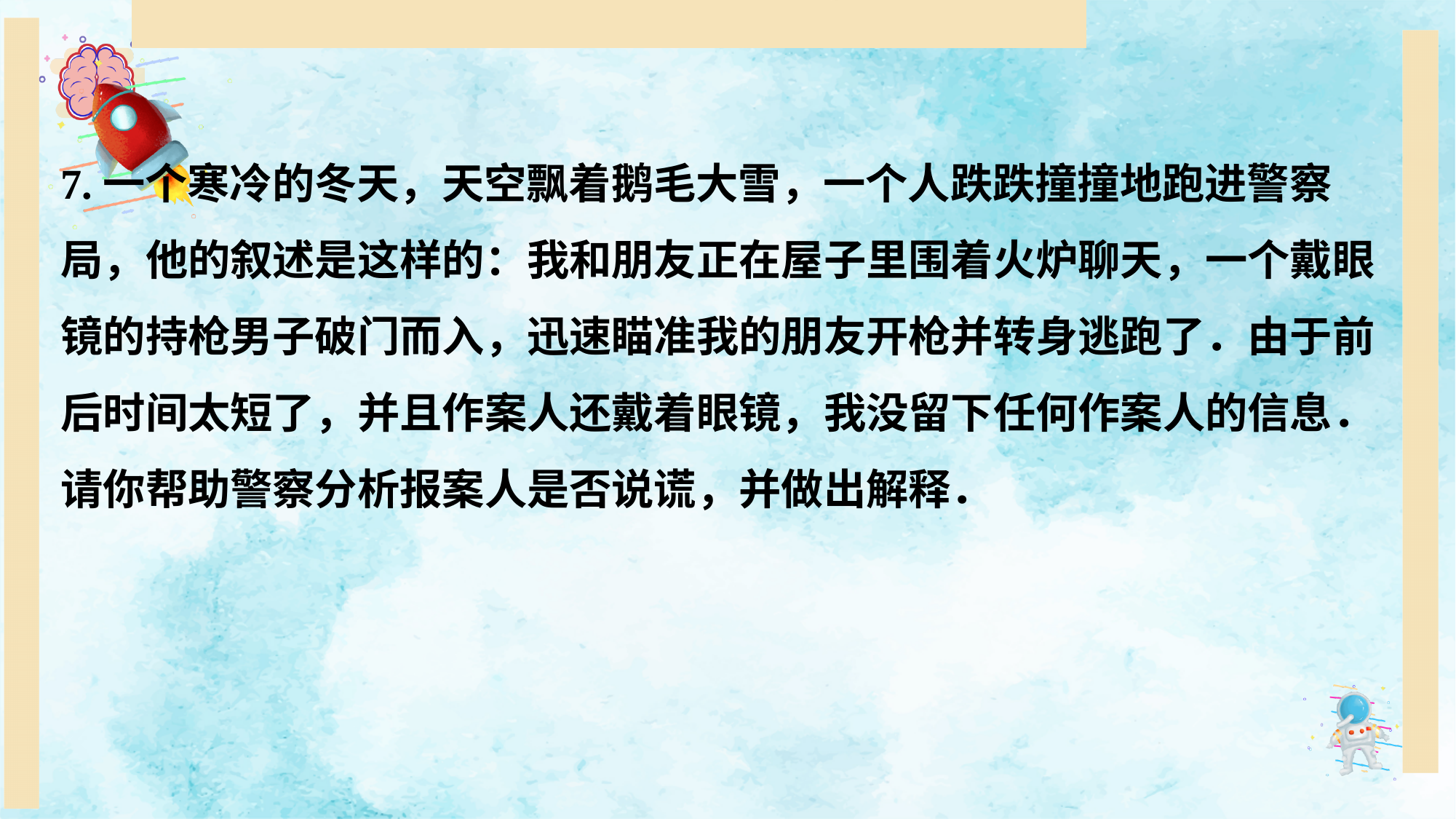

7.一个寒冷的冬天，天空飘着鹅毛大雪，一个人跌跌撞撞地跑进警察局，他的叙述是这样的：我和朋友正在屋子里围着火炉聊天，一个戴眼镜的持枪男子破门而入，迅速瞄准我的朋友开枪并转身逃跑了．由于前后时间太短了，并且作案人还戴着眼镜，我没留下任何作案人的信息．请你帮助警察分析报案人是否说谎，并做出解释．